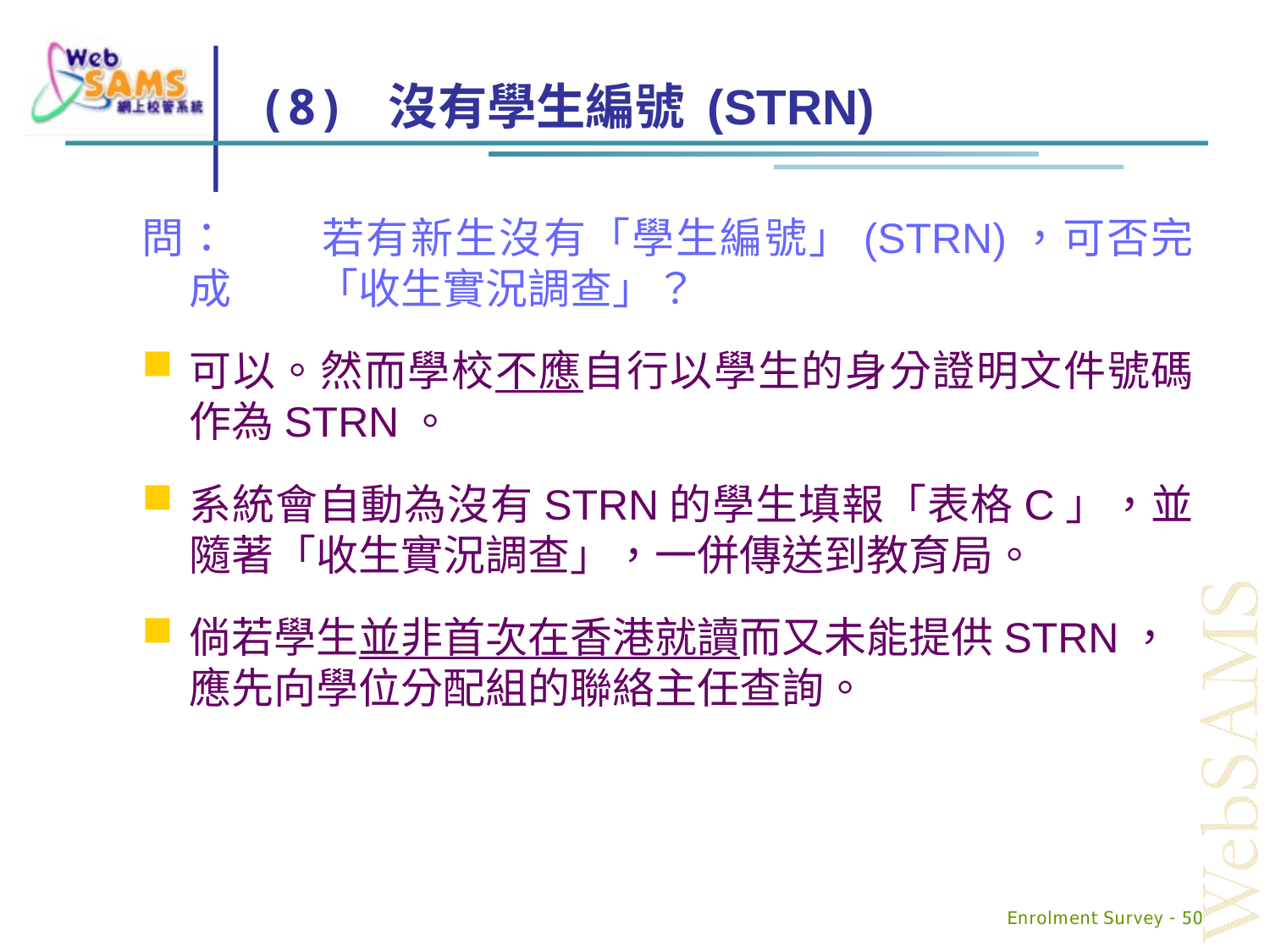

# (8) 沒有學生編號 (STRN)
問：	若有新生沒有「學生編號」(STRN)，可否完成	「收生實況調查」？
可以。然而學校不應自行以學生的身分證明文件號碼作為STRN。
系統會自動為沒有STRN的學生填報「表格C」，並隨著「收生實況調查」，一併傳送到教育局。
倘若學生並非首次在香港就讀而又未能提供STRN，應先向學位分配組的聯絡主任查詢。

Enrolment Survey - 50